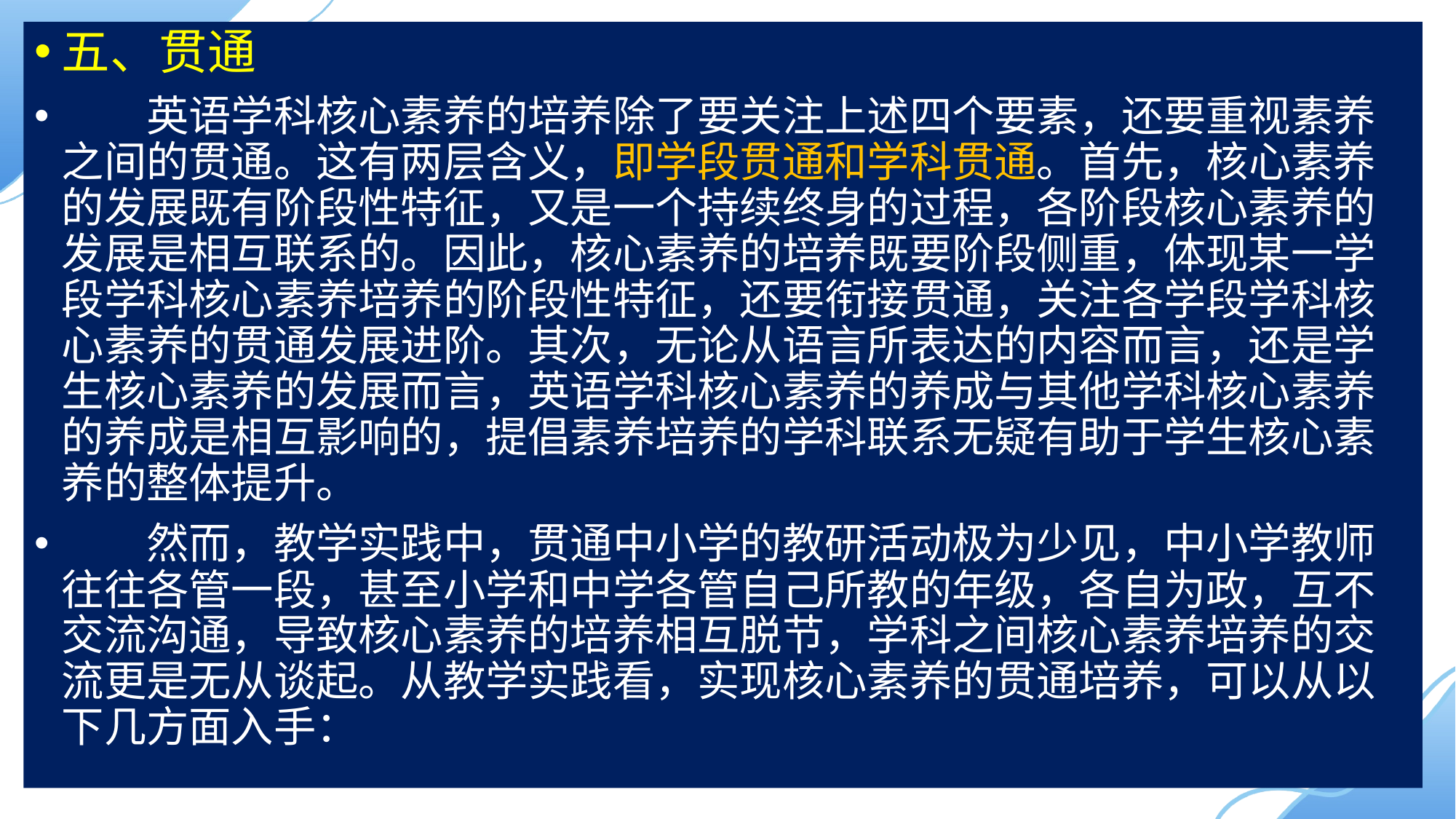

五、贯通
　　英语学科核心素养的培养除了要关注上述四个要素，还要重视素养之间的贯通。这有两层含义，即学段贯通和学科贯通。首先，核心素养的发展既有阶段性特征，又是一个持续终身的过程，各阶段核心素养的发展是相互联系的。因此，核心素养的培养既要阶段侧重，体现某一学段学科核心素养培养的阶段性特征，还要衔接贯通，关注各学段学科核心素养的贯通发展进阶。其次，无论从语言所表达的内容而言，还是学生核心素养的发展而言，英语学科核心素养的养成与其他学科核心素养的养成是相互影响的，提倡素养培养的学科联系无疑有助于学生核心素养的整体提升。
　　然而，教学实践中，贯通中小学的教研活动极为少见，中小学教师往往各管一段，甚至小学和中学各管自己所教的年级，各自为政，互不交流沟通，导致核心素养的培养相互脱节，学科之间核心素养培养的交流更是无从谈起。从教学实践看，实现核心素养的贯通培养，可以从以下几方面入手：